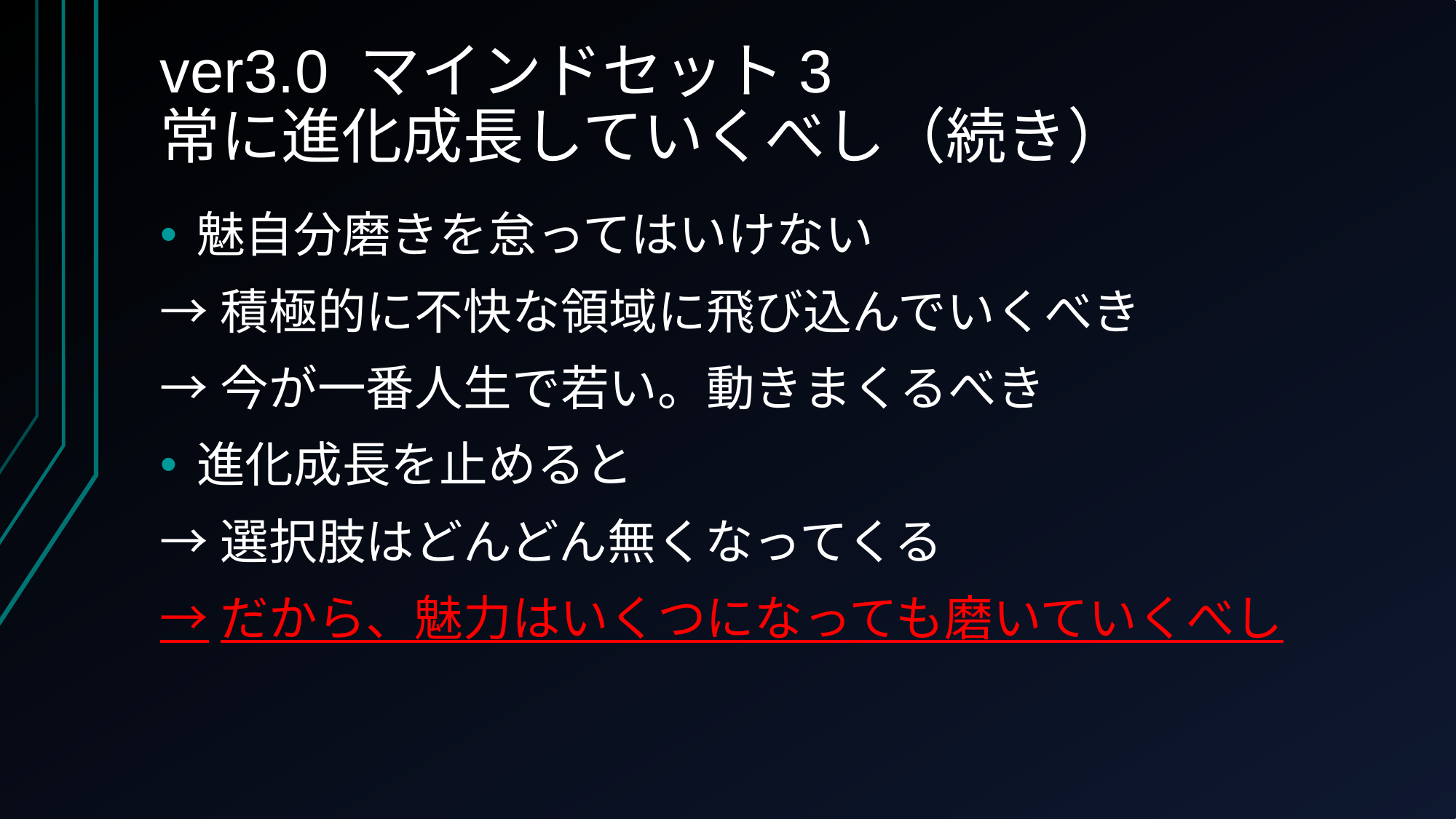

# ver3.0 マインドセット3 常に進化成長していくべし（続き）
魅自分磨きを怠ってはいけない
→積極的に不快な領域に飛び込んでいくべき
→今が一番人生で若い。動きまくるべき
進化成長を止めると
→選択肢はどんどん無くなってくる
→だから、魅力はいくつになっても磨いていくべし